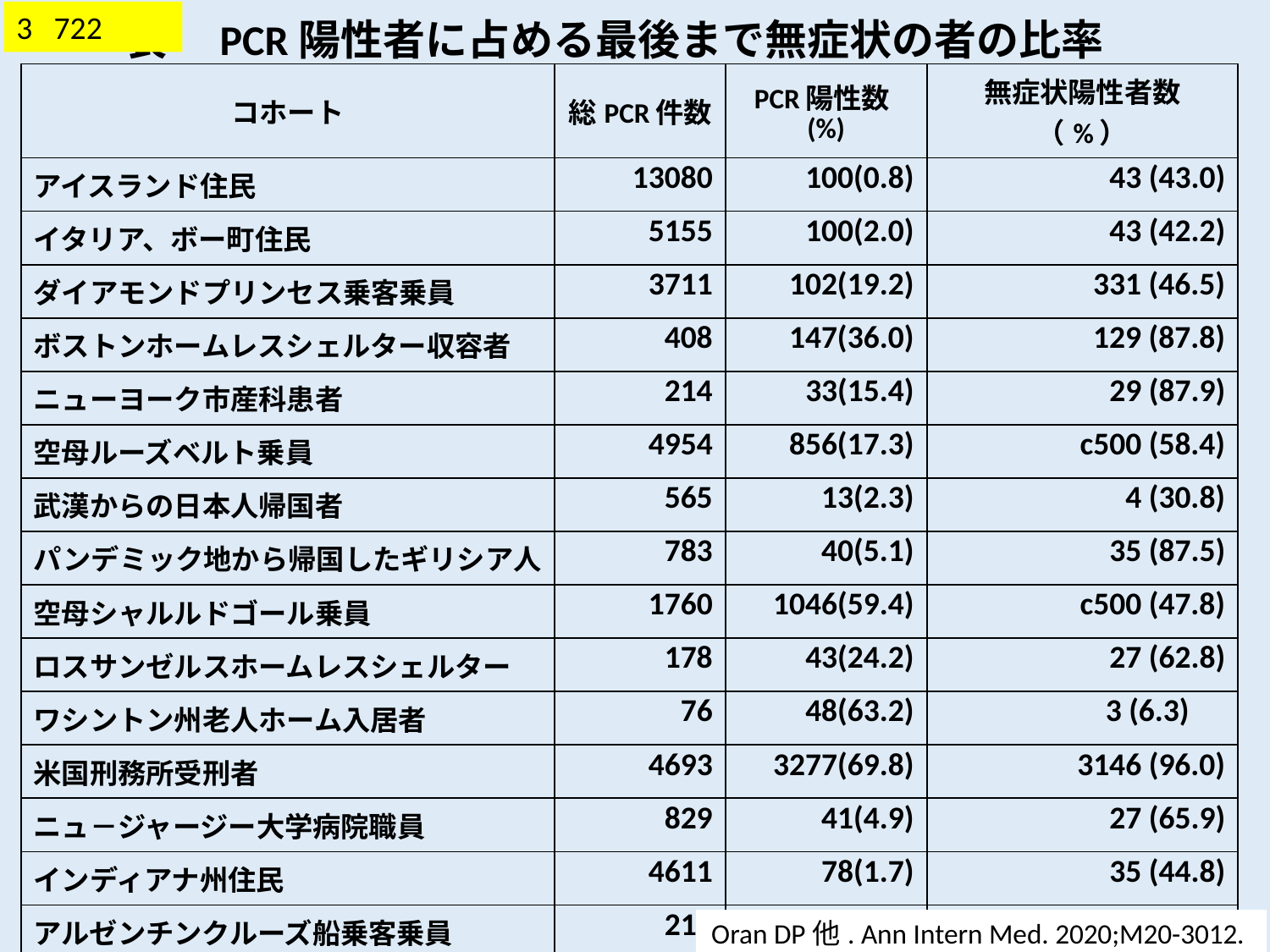

3   722
表　PCR陽性者に占める最後まで無症状の者の比率
| コホート | 総PCR件数 | PCR陽性数(%) | 無症状陽性者数（%） |
| --- | --- | --- | --- |
| アイスランド住民 | 13080 | 100(0.8) | 43 (43.0) |
| イタリア、ボー町住民 | 5155 | 100(2.0) | 43 (42.2) |
| ダイアモンドプリンセス乗客乗員 | 3711 | 102(19.2) | 331 (46.5) |
| ボストンホームレスシェルター収容者 | 408 | 147(36.0) | 129 (87.8) |
| ニューヨーク市産科患者 | 214 | 33(15.4) | 29 (87.9) |
| 空母ルーズベルト乗員 | 4954 | 856(17.3) | c500 (58.4) |
| 武漢からの日本人帰国者 | 565 | 13(2.3) | 4 (30.8) |
| パンデミック地から帰国したギリシア人 | 783 | 40(5.1) | 35 (87.5) |
| 空母シャルルドゴール乗員 | 1760 | 1046(59.4) | c500 (47.8) |
| ロスサンゼルスホームレスシェルター | 178 | 43(24.2) | 27 (62.8) |
| ワシントン州老人ホーム入居者 | 76 | 48(63.2) | 3 (6.3) |
| 米国刑務所受刑者 | 4693 | 3277(69.8) | 3146 (96.0) |
| ニュ－ジャージー大学病院職員 | 829 | 41(4.9) | 27 (65.9) |
| インディアナ州住民 | 4611 | 78(1.7) | 35 (44.8) |
| アルゼンチンクルーズ船乗客乗員 | 217 | 128(59.0) | 104 (81.3) |
| サンフランシスコ住民 | 4160 | 74(1.8) | 39 (52.7) |
Oran DP他. Ann Intern Med. 2020;M20-3012.